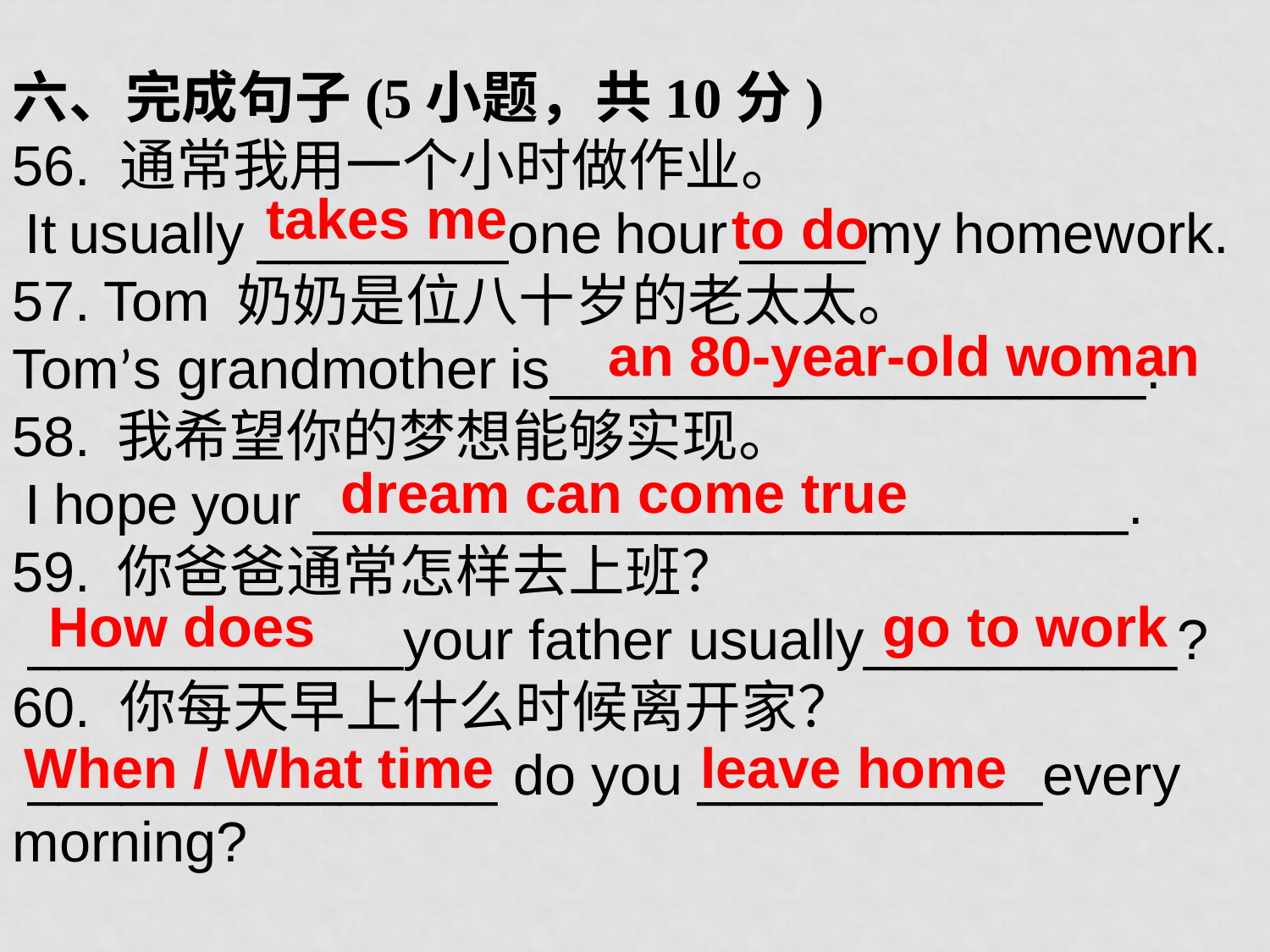

六、完成句子(5小题，共10分)
56. 通常我用一个小时做作业。
 It usually ________one hour ____my homework.
57. Tom 奶奶是位八十岁的老太太。
Tom’s grandmother is___________________.
58. 我希望你的梦想能够实现。
 I hope your __________________________.
59. 你爸爸通常怎样去上班？
 ____________your father usually__________?
60. 你每天早上什么时候离开家？
 _______________ do you ___________every morning?
takes me
to do
an 80-year-old woman
dream can come true
How does
go to work
When / What time
leave home